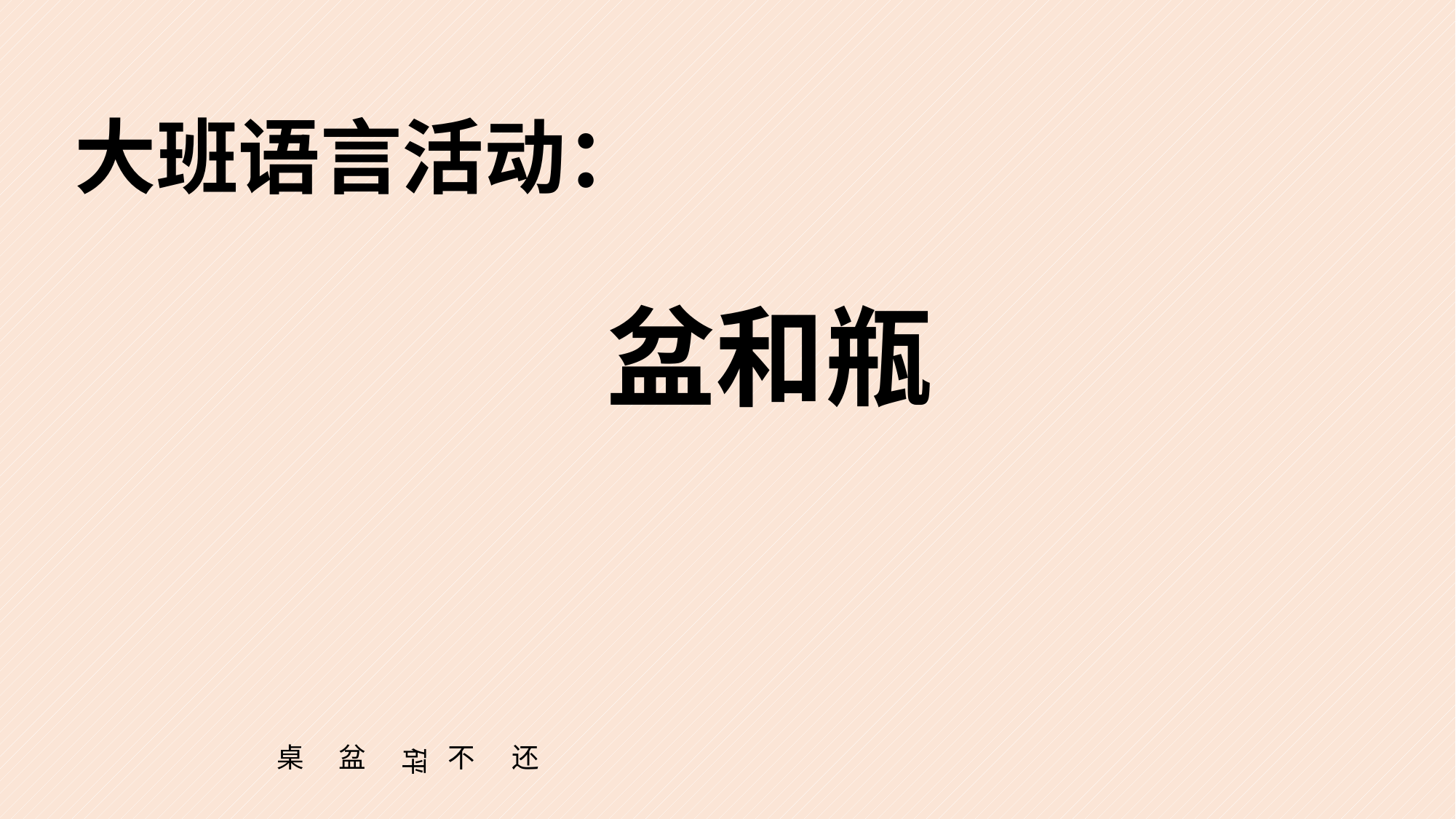

# 大班语言活动：
盆和瓶
桌
盆
不
还
砰